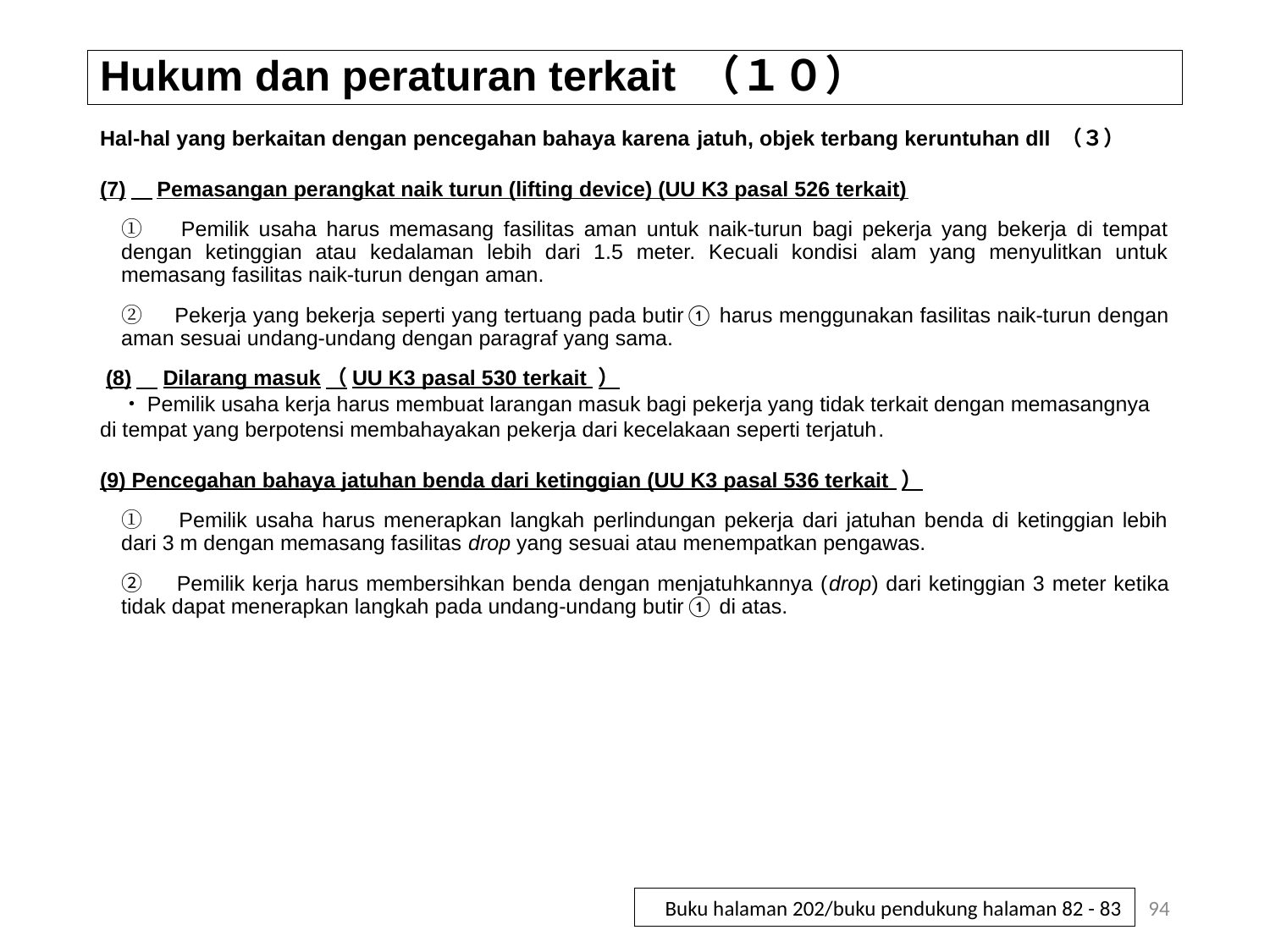

# Hukum dan peraturan terkait （１０）
Hal-hal yang berkaitan dengan pencegahan bahaya karena jatuh, objek terbang keruntuhan dll （３）

(7)　Pemasangan perangkat naik turun (lifting device) (UU K3 pasal 526 terkait)
①　Pemilik usaha harus memasang fasilitas aman untuk naik-turun bagi pekerja yang bekerja di tempat dengan ketinggian atau kedalaman lebih dari 1.5 meter. Kecuali kondisi alam yang menyulitkan untuk memasang fasilitas naik-turun dengan aman.
②　Pekerja yang bekerja seperti yang tertuang pada butir① harus menggunakan fasilitas naik-turun dengan aman sesuai undang-undang dengan paragraf yang sama.
 (8)　Dilarang masuk（UU K3 pasal 530 terkait ）
　・Pemilik usaha kerja harus membuat larangan masuk bagi pekerja yang tidak terkait dengan memasangnya di tempat yang berpotensi membahayakan pekerja dari kecelakaan seperti terjatuh.

(9) Pencegahan bahaya jatuhan benda dari ketinggian (UU K3 pasal 536 terkait ）
①　Pemilik usaha harus menerapkan langkah perlindungan pekerja dari jatuhan benda di ketinggian lebih dari 3 m dengan memasang fasilitas drop yang sesuai atau menempatkan pengawas.
②　Pemilik kerja harus membersihkan benda dengan menjatuhkannya (drop) dari ketinggian 3 meter ketika tidak dapat menerapkan langkah pada undang-undang butir① di atas.
94
Buku halaman 202/buku pendukung halaman 82 - 83